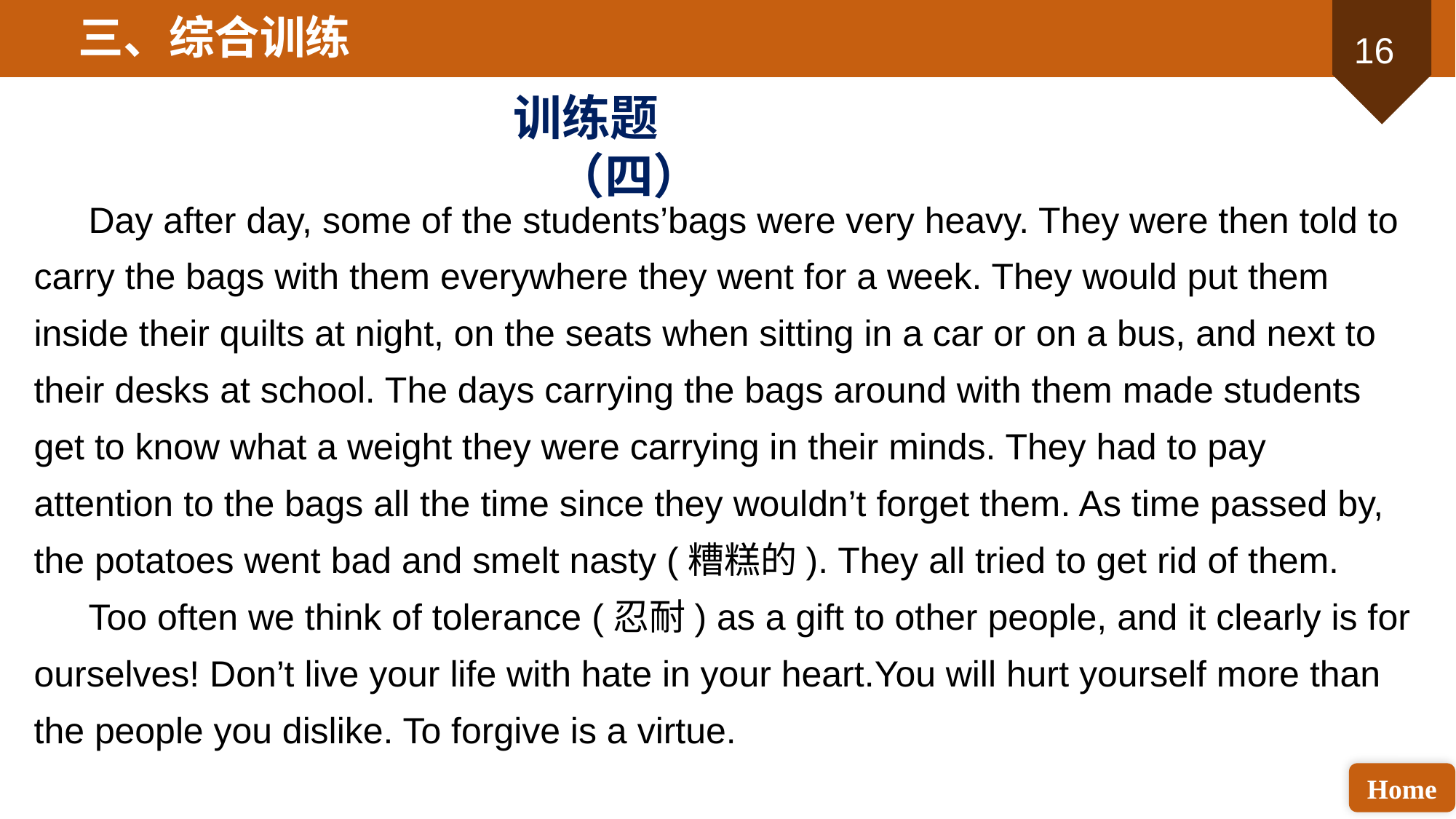

三、综合训练
训练题（四）
Day after day, some of the students’bags were very heavy. They were then told to carry the bags with them everywhere they went for a week. They would put them inside their quilts at night, on the seats when sitting in a car or on a bus, and next to their desks at school. The days carrying the bags around with them made students get to know what a weight they were carrying in their minds. They had to pay attention to the bags all the time since they wouldn’t forget them. As time passed by, the potatoes went bad and smelt nasty (糟糕的). They all tried to get rid of them.
Too often we think of tolerance (忍耐) as a gift to other people, and it clearly is for ourselves! Don’t live your life with hate in your heart.You will hurt yourself more than the people you dislike. To forgive is a virtue.